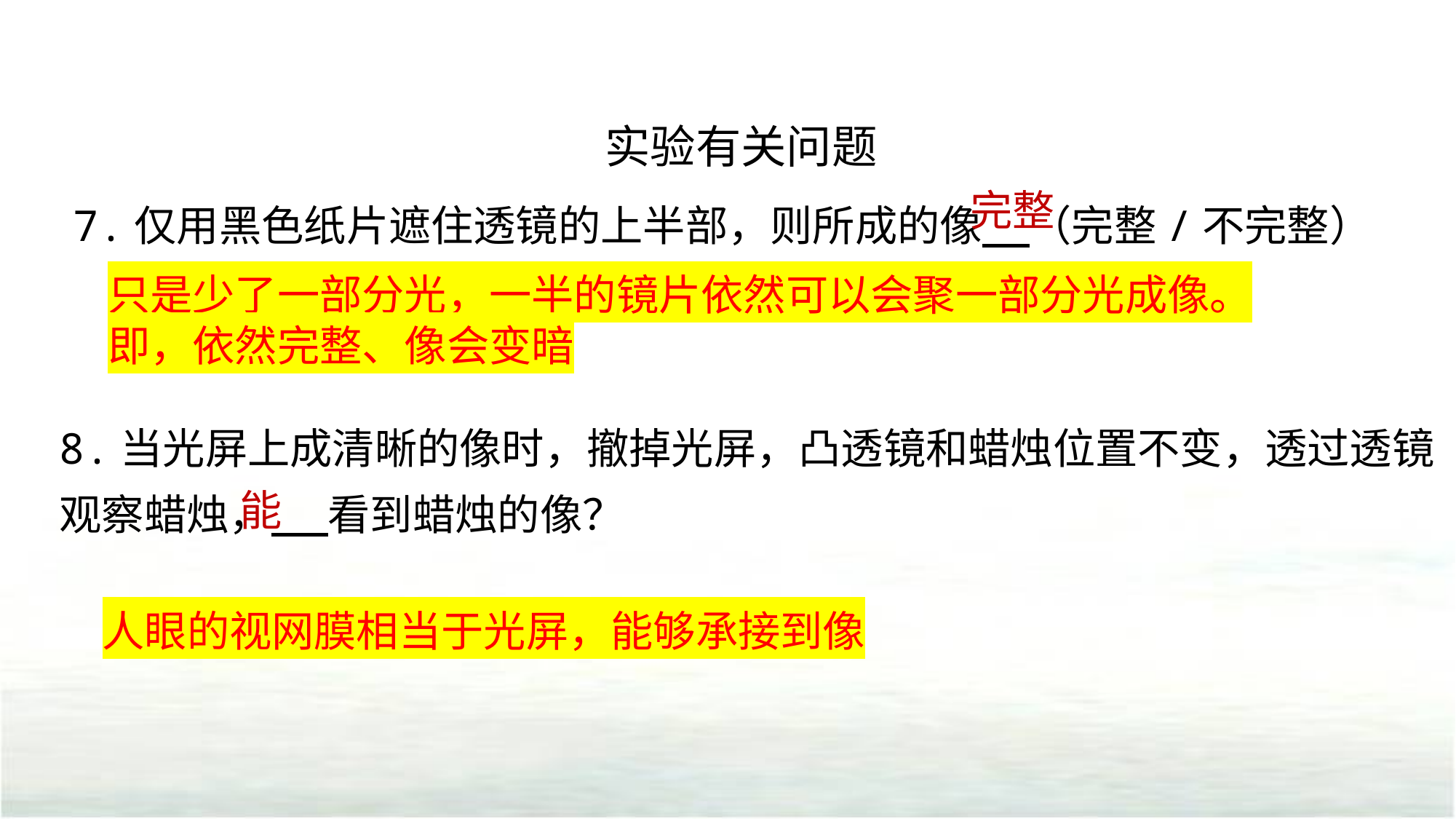

实验有关问题
完整
7.仅用黑色纸片遮住透镜的上半部，则所成的像     （完整/不完整）
只是少了一部分光，一半的镜片依然可以会聚一部分光成像。
即，依然完整、像会变暗
8.当光屏上成清晰的像时，撤掉光屏，凸透镜和蜡烛位置不变，透过透镜观察蜡烛，      看到蜡烛的像？
能
人眼的视网膜相当于光屏，能够承接到像